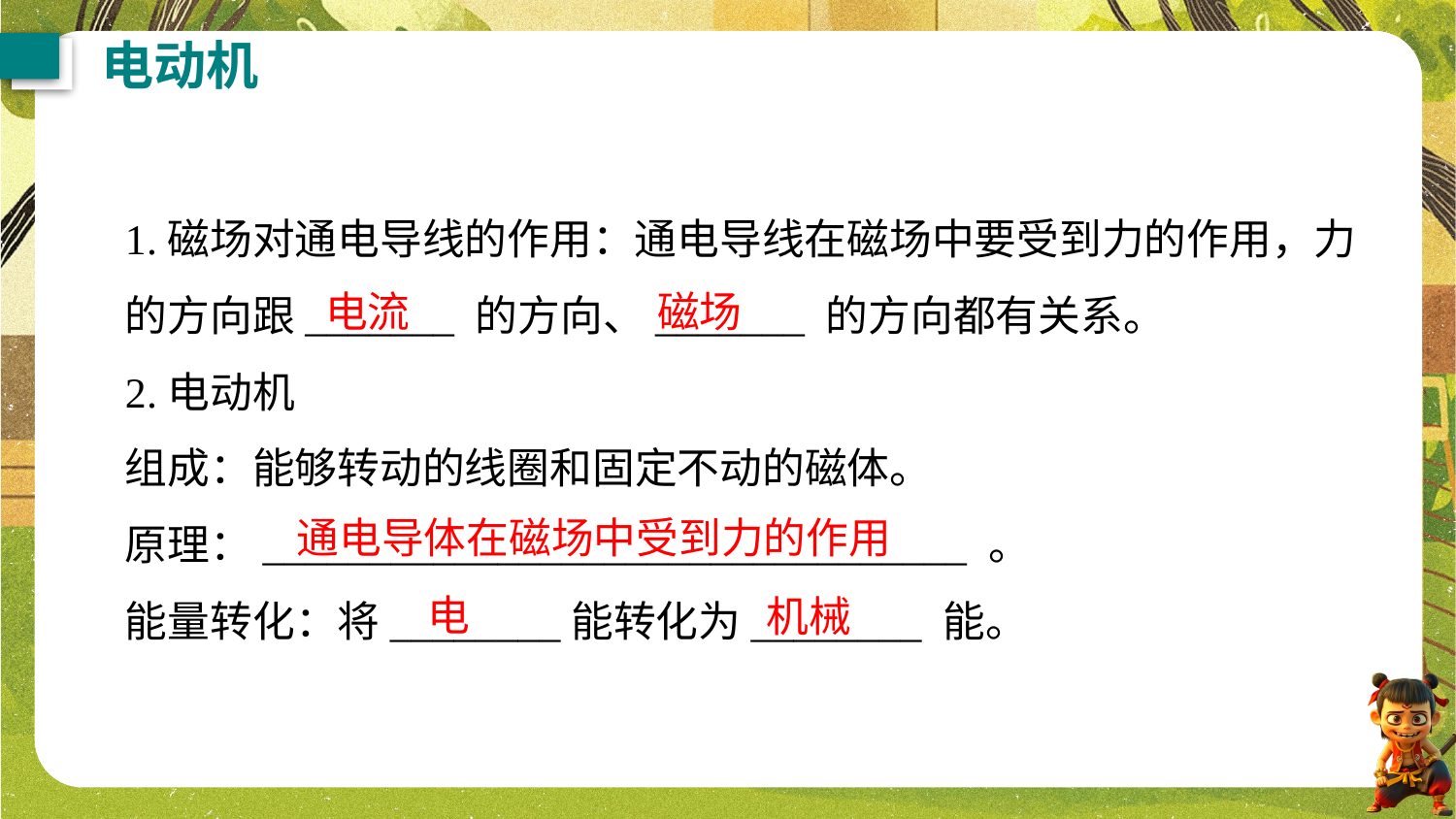

电动机

1.磁场对通电导线的作用：通电导线在磁场中要受到力的作用，力的方向跟_______ 的方向、_______ 的方向都有关系。
2.电动机
组成：能够转动的线圈和固定不动的磁体。
原理：_________________________________ 。
能量转化：将________能转化为________ 能。
电流
磁场
通电导体在磁场中受到力的作用
电
机械